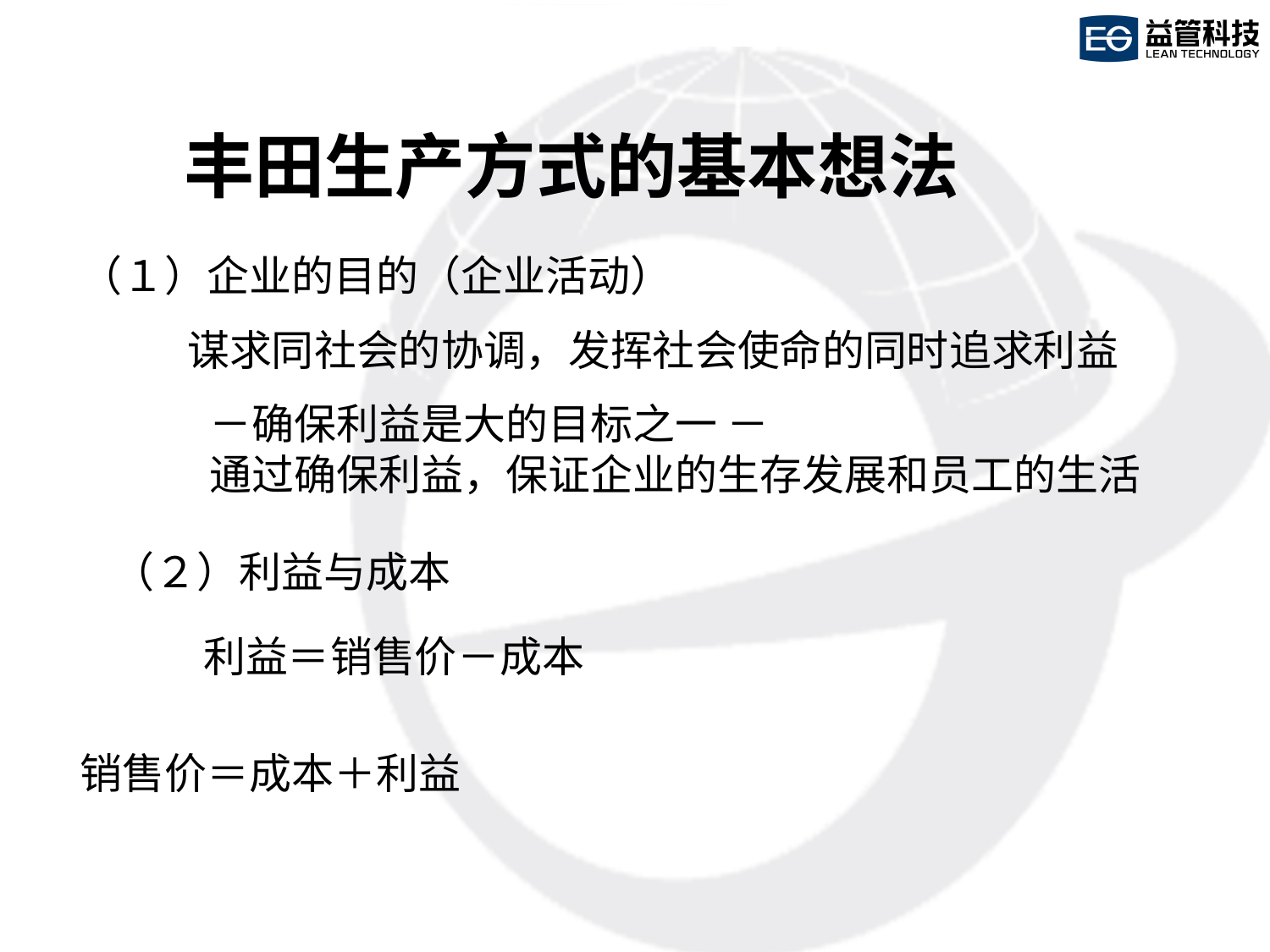

# 丰田生产方式的基本想法
（１）企业的目的（企业活动）
谋求同社会的协调，发挥社会使命的同时追求利益
－确保利益是大的目标之一 －
通过确保利益，保证企业的生存发展和员工的生活
（２）利益与成本
利益＝销售价－成本
销售价＝成本＋利益